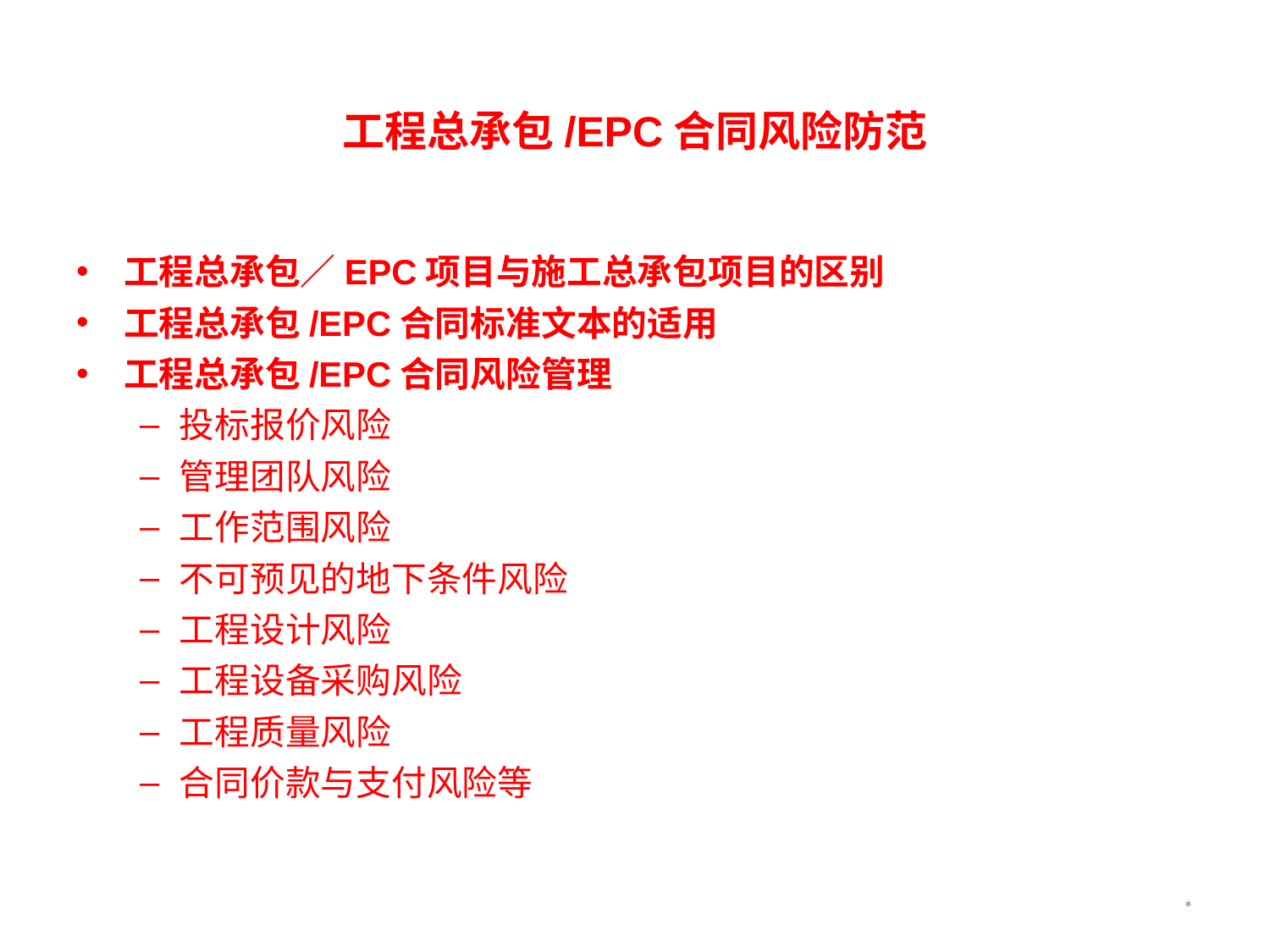

# 工程总承包/EPC合同风险防范
工程总承包／EPC项目与施工总承包项目的区别
工程总承包/EPC合同标准文本的适用
工程总承包/EPC合同风险管理
投标报价风险
管理团队风险
工作范围风险
不可预见的地下条件风险
工程设计风险
工程设备采购风险
工程质量风险
合同价款与支付风险等

*